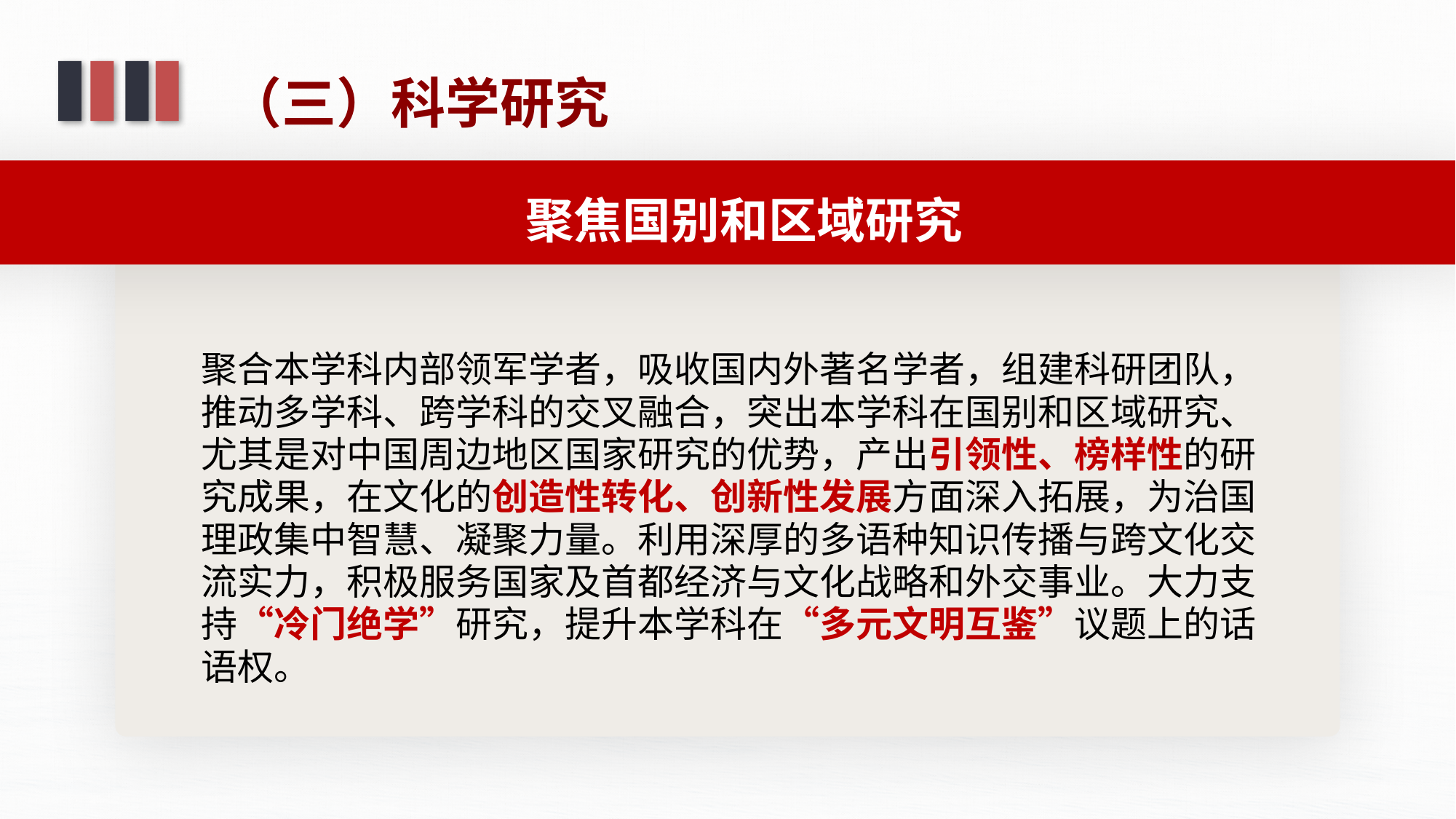

（三）科学研究

聚焦国别和区域研究

聚合本学科内部领军学者，吸收国内外著名学者，组建科研团队，推动多学科、跨学科的交叉融合，突出本学科在国别和区域研究、尤其是对中国周边地区国家研究的优势，产出引领性、榜样性的研究成果，在文化的创造性转化、创新性发展方面深入拓展，为治国理政集中智慧、凝聚力量。利用深厚的多语种知识传播与跨文化交流实力，积极服务国家及首都经济与文化战略和外交事业。大力支持“冷门绝学”研究，提升本学科在“多元文明互鉴”议题上的话语权。